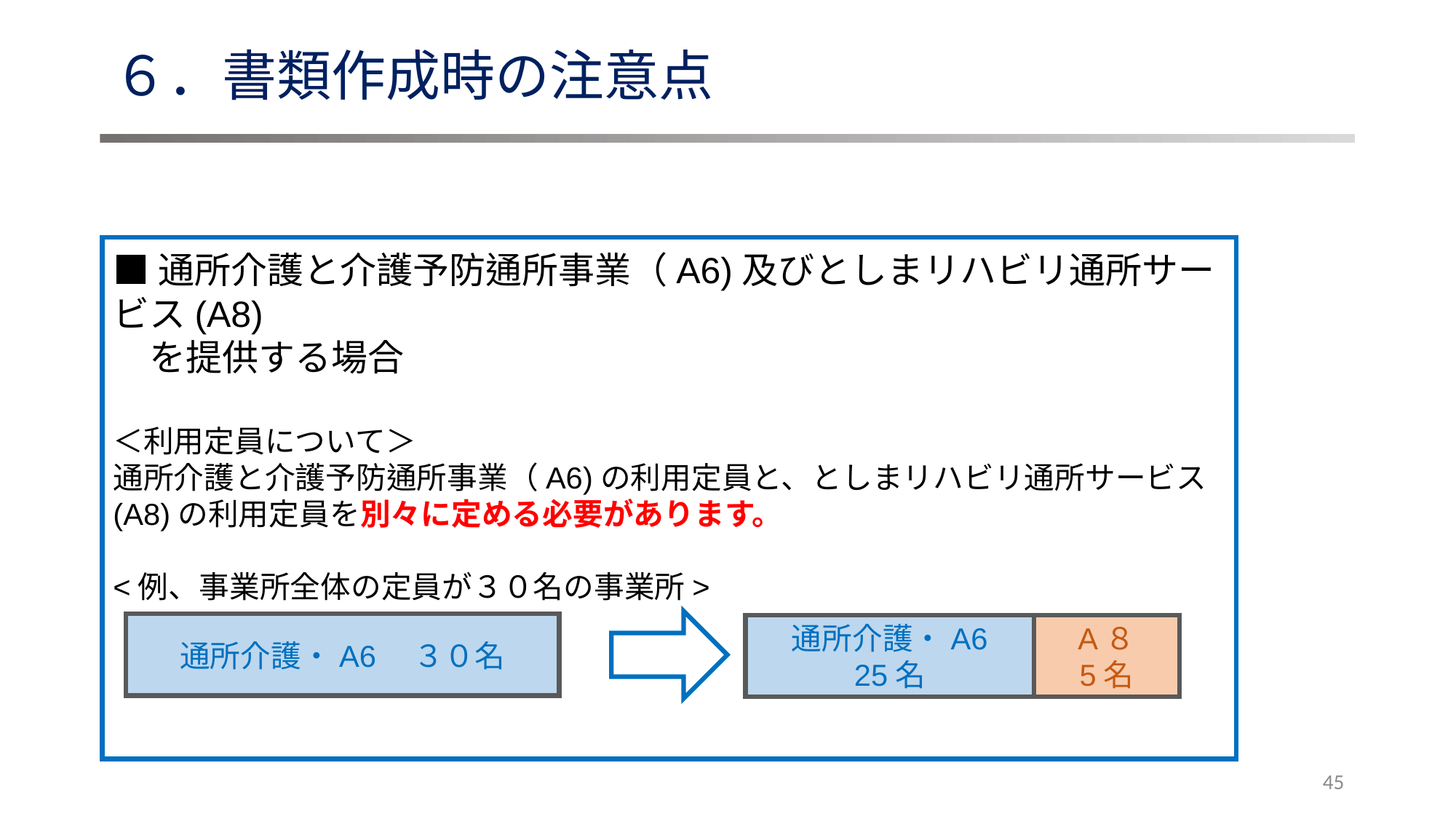

# ６．書類作成時の注意点

■通所介護と介護予防通所事業（A6)及びとしまリハビリ通所サービス(A8)
　を提供する場合

＜利用定員について＞
通所介護と介護予防通所事業（A6)の利用定員と、としまリハビリ通所サービス(A8)の利用定員を別々に定める必要があります。

<例、事業所全体の定員が３０名の事業所>

通所介護・A6　３０名
通所介護・A6
25名
A８
5名
45